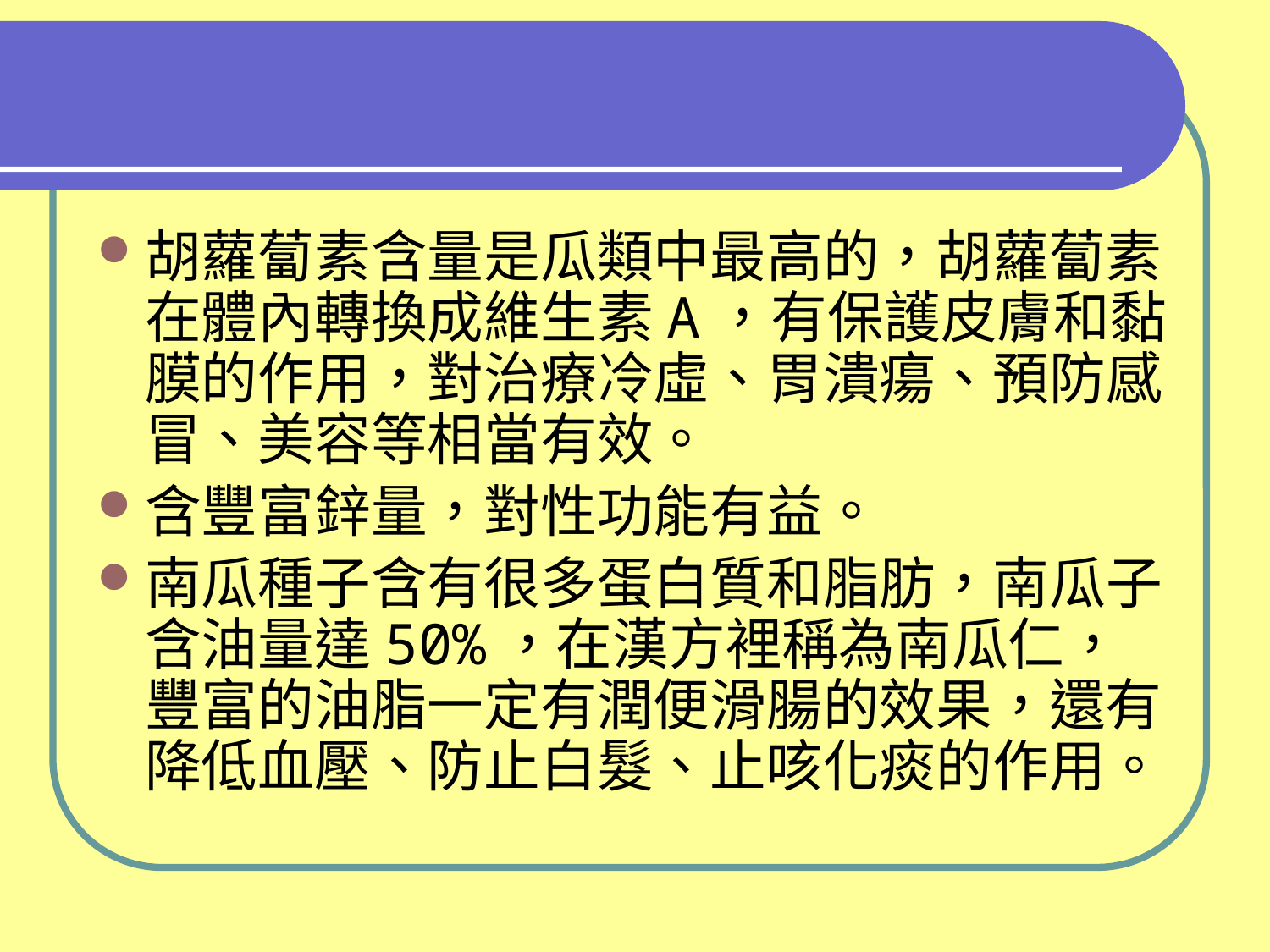

#
胡蘿蔔素含量是瓜類中最高的，胡蘿蔔素在體內轉換成維生素A，有保護皮膚和黏膜的作用，對治療冷虛、胃潰瘍、預防感冒、美容等相當有效。
含豐富鋅量，對性功能有益。
南瓜種子含有很多蛋白質和脂肪，南瓜子含油量達50%，在漢方裡稱為南瓜仁，豐富的油脂一定有潤便滑腸的效果，還有降低血壓、防止白髮、止咳化痰的作用。